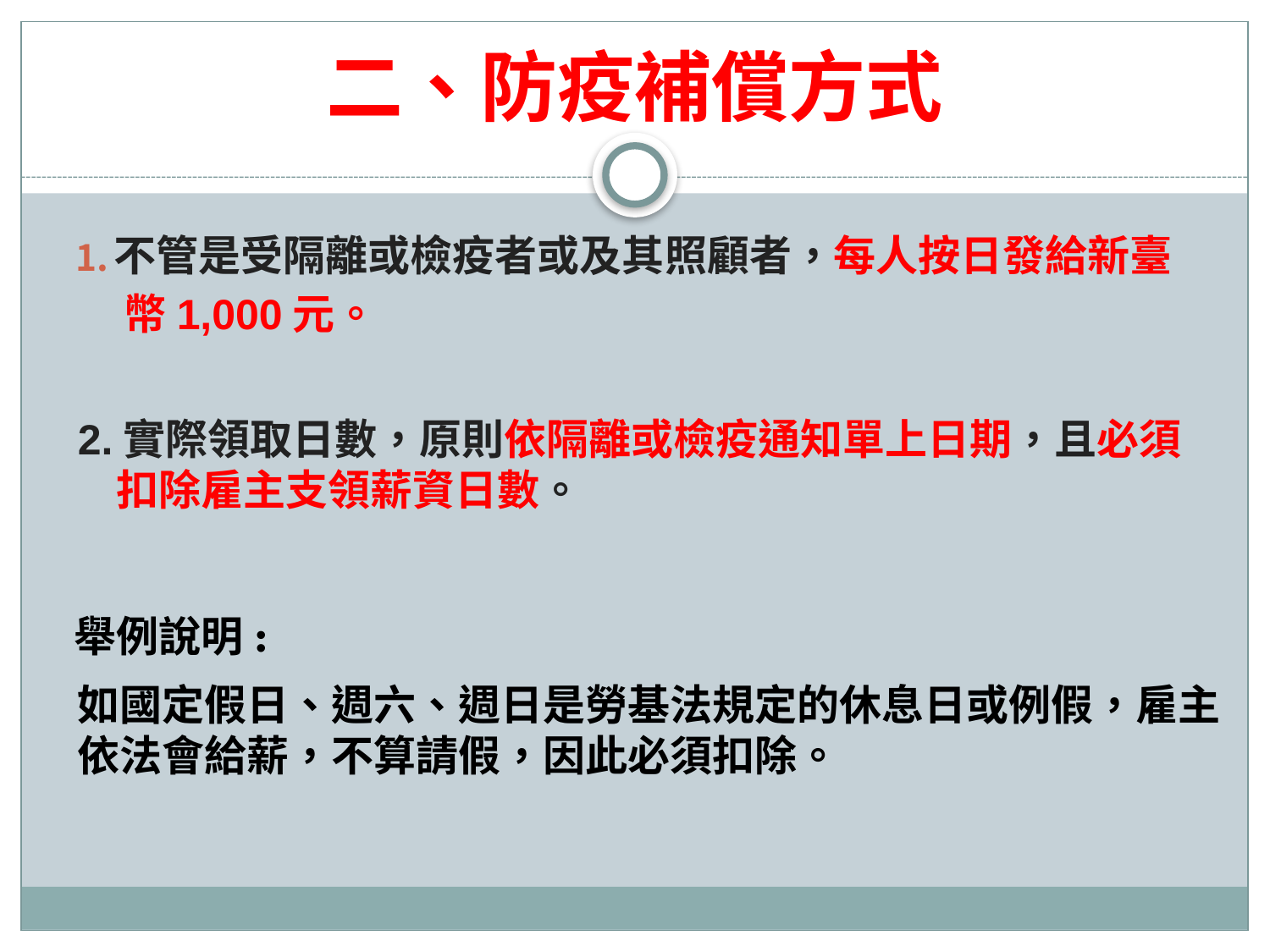

# 二、防疫補償方式
不管是受隔離或檢疫者或及其照顧者，每人按日發給新臺
    幣1,000元。

2.實際領取日數，原則依隔離或檢疫通知單上日期，且必須
   扣除雇主支領薪資日數。
舉例說明:
如國定假日、週六、週日是勞基法規定的休息日或例假，雇主依法會給薪，不算請假，因此必須扣除。